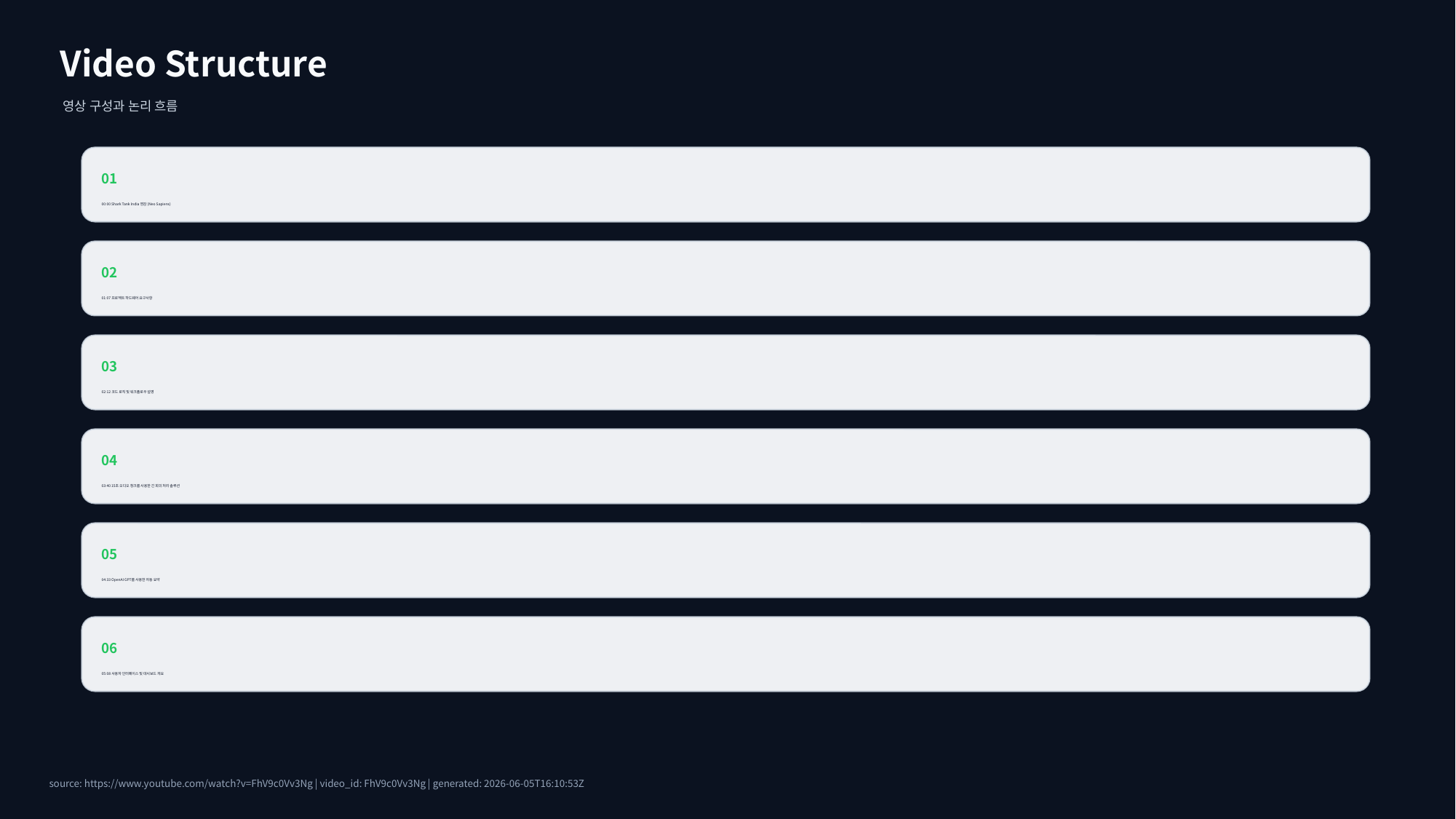

Video Structure
영상 구성과 논리 흐름

01
00:00 Shark Tank India 영감 (Neo Sapiens)

02
01:07 프로젝트 하드웨어 요구사항

03
02:12 코드 로직 및 워크플로우 설명

04
03:40 15초 오디오 청크를 사용한 긴 회의 처리 솔루션

05
04:33 OpenAI GPT를 사용한 자동 요약

06
05:08 사용자 인터페이스 및 대시보드 개요
source: https://www.youtube.com/watch?v=FhV9c0Vv3Ng | video_id: FhV9c0Vv3Ng | generated: 2026-06-05T16:10:53Z